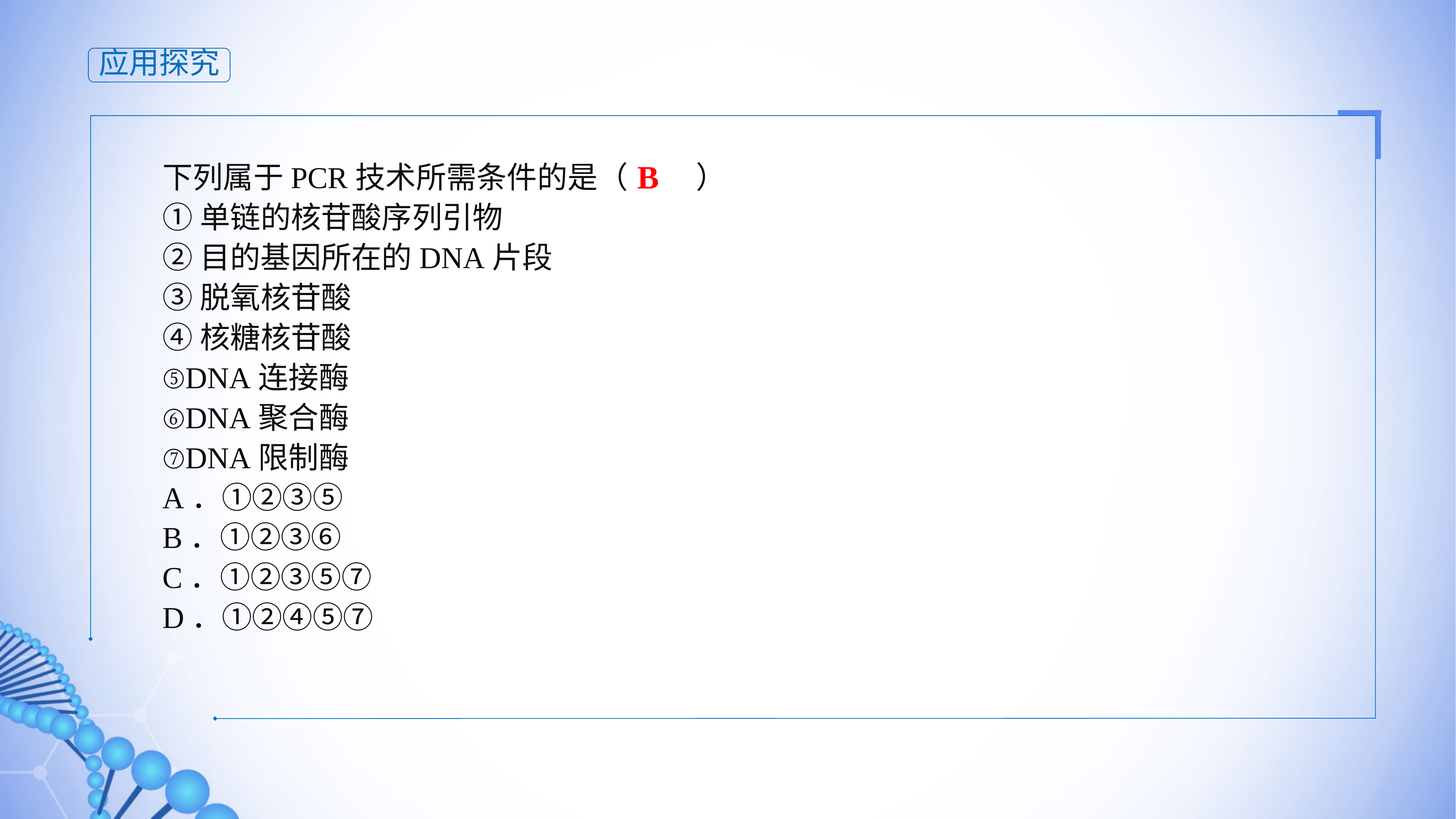

应用探究

B
下列属于PCR技术所需条件的是（          ）
①单链的核苷酸序列引物
②目的基因所在的DNA片段
③脱氧核苷酸
④核糖核苷酸
⑤DNA连接酶
⑥DNA聚合酶
⑦DNA限制酶
A．①②③⑤
B．①②③⑥
C．①②③⑤⑦
D．①②④⑤⑦